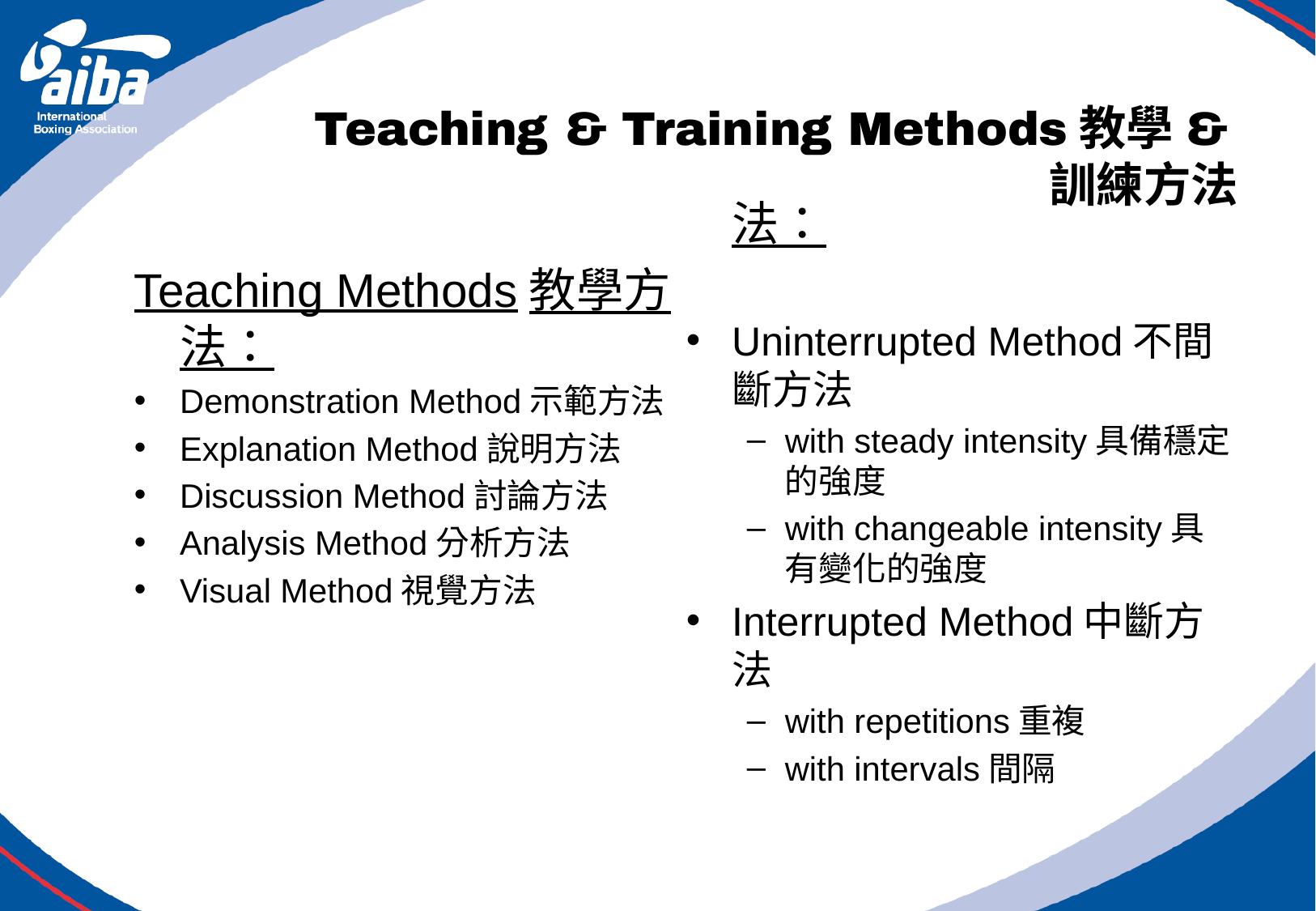

# Teaching & Training Methods教學&訓練方法

Teaching Methods教學方法：
Demonstration Method示範方法
Explanation Method說明方法
Discussion Method討論方法
Analysis Method分析方法
Visual Method視覺方法

Training Methods訓練方法：

Uninterrupted Method不間斷方法
with steady intensity具備穩定的強度
with changeable intensity具有變化的強度
Interrupted Method中斷方法
with repetitions重複
with intervals間隔